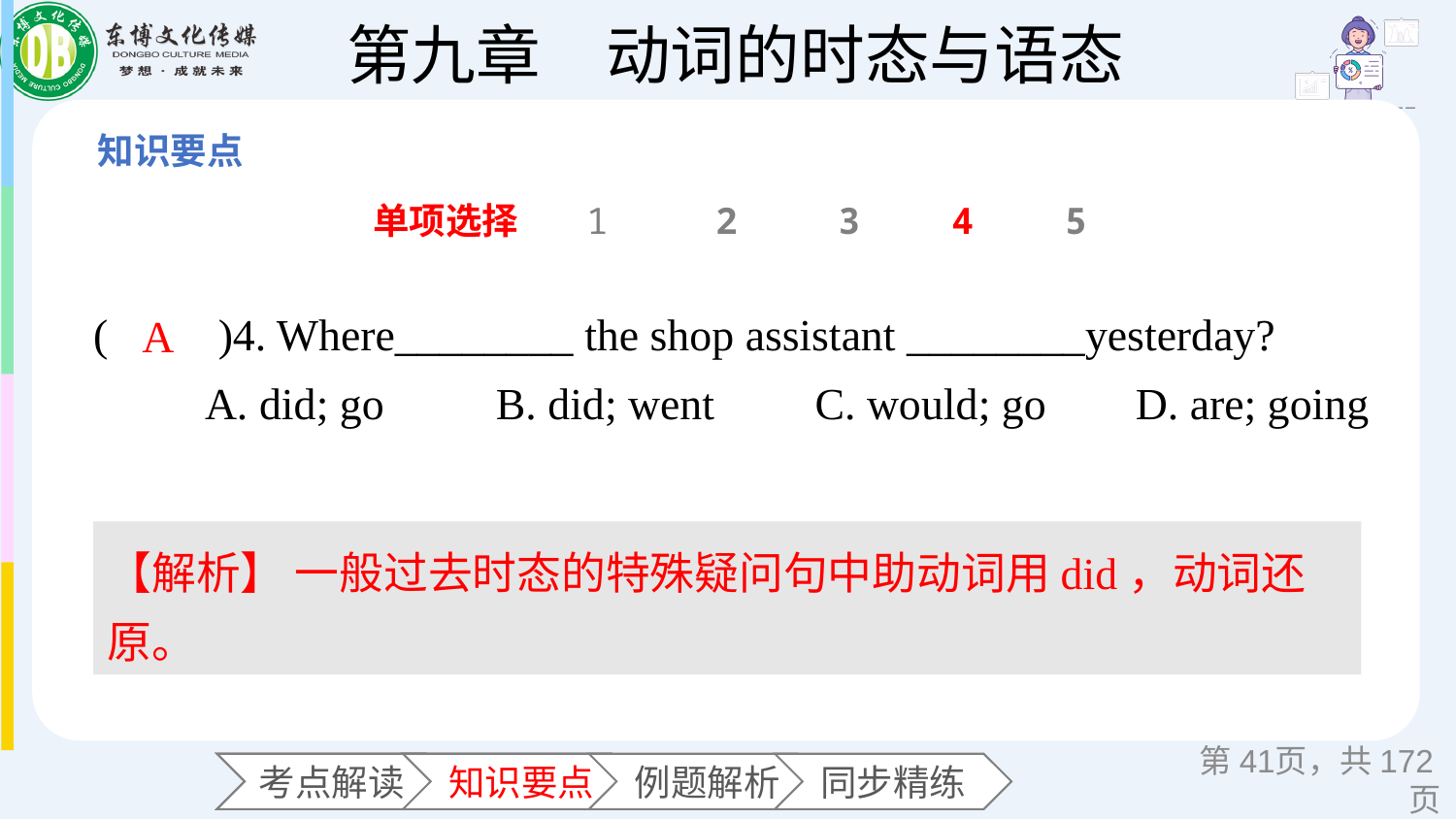

单项选择
1
2
3
4
5
(　　)4. Where________ the shop assistant ________yesterday?
          A. did; go          B. did; went         C. would; go        D. are; going
A
【解析】 一般过去时态的特殊疑问句中助动词用did，动词还原。
第41页，共172页